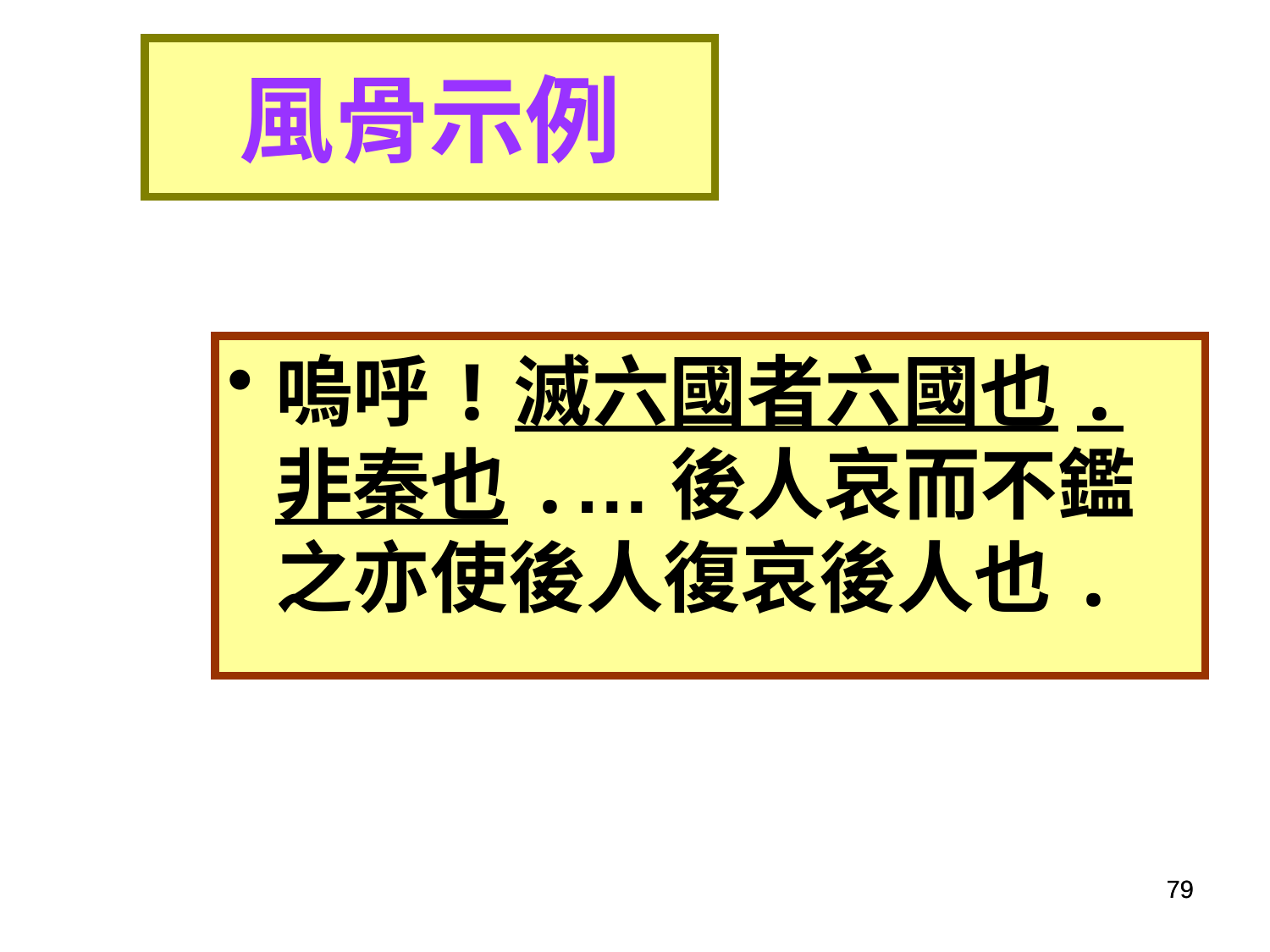

風骨示例
嗚呼!滅六國者六國也.非秦也.…後人哀而不鑑之亦使後人復哀後人也.

79
79